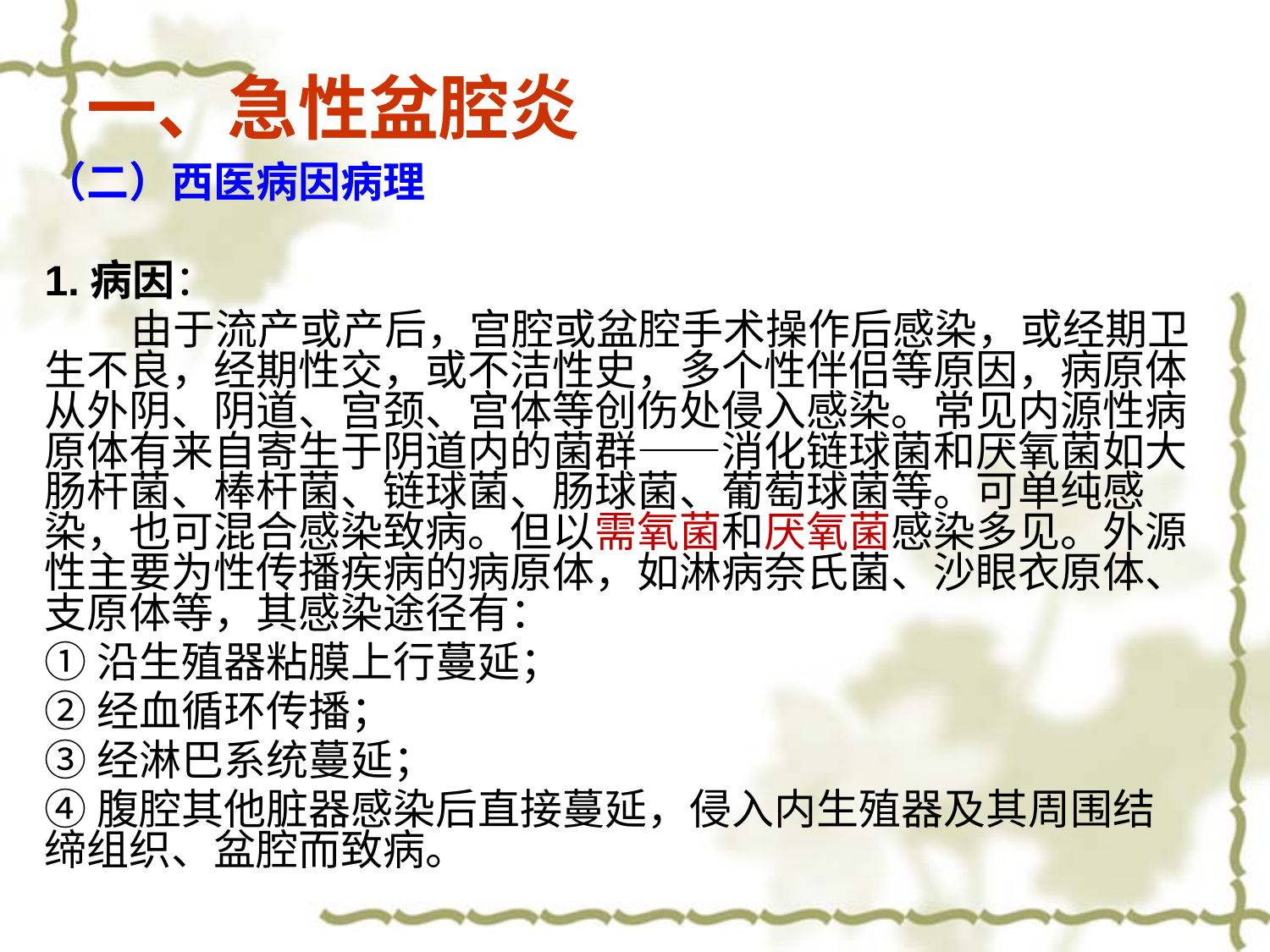

# 一、急性盆腔炎
（二）西医病因病理

1.病因：
        由于流产或产后，宫腔或盆腔手术操作后感染，或经期卫生不良，经期性交，或不洁性史，多个性伴侣等原因，病原体从外阴、阴道、宫颈、宫体等创伤处侵入感染。常见内源性病原体有来自寄生于阴道内的菌群——消化链球菌和厌氧菌如大肠杆菌、棒杆菌、链球菌、肠球菌、葡萄球菌等。可单纯感染，也可混合感染致病。但以需氧菌和厌氧菌感染多见。外源性主要为性传播疾病的病原体，如淋病奈氏菌、沙眼衣原体、支原体等，其感染途径有：
①沿生殖器粘膜上行蔓延；
②经血循环传播；
③经淋巴系统蔓延；
④腹腔其他脏器感染后直接蔓延，侵入内生殖器及其周围结缔组织、盆腔而致病。